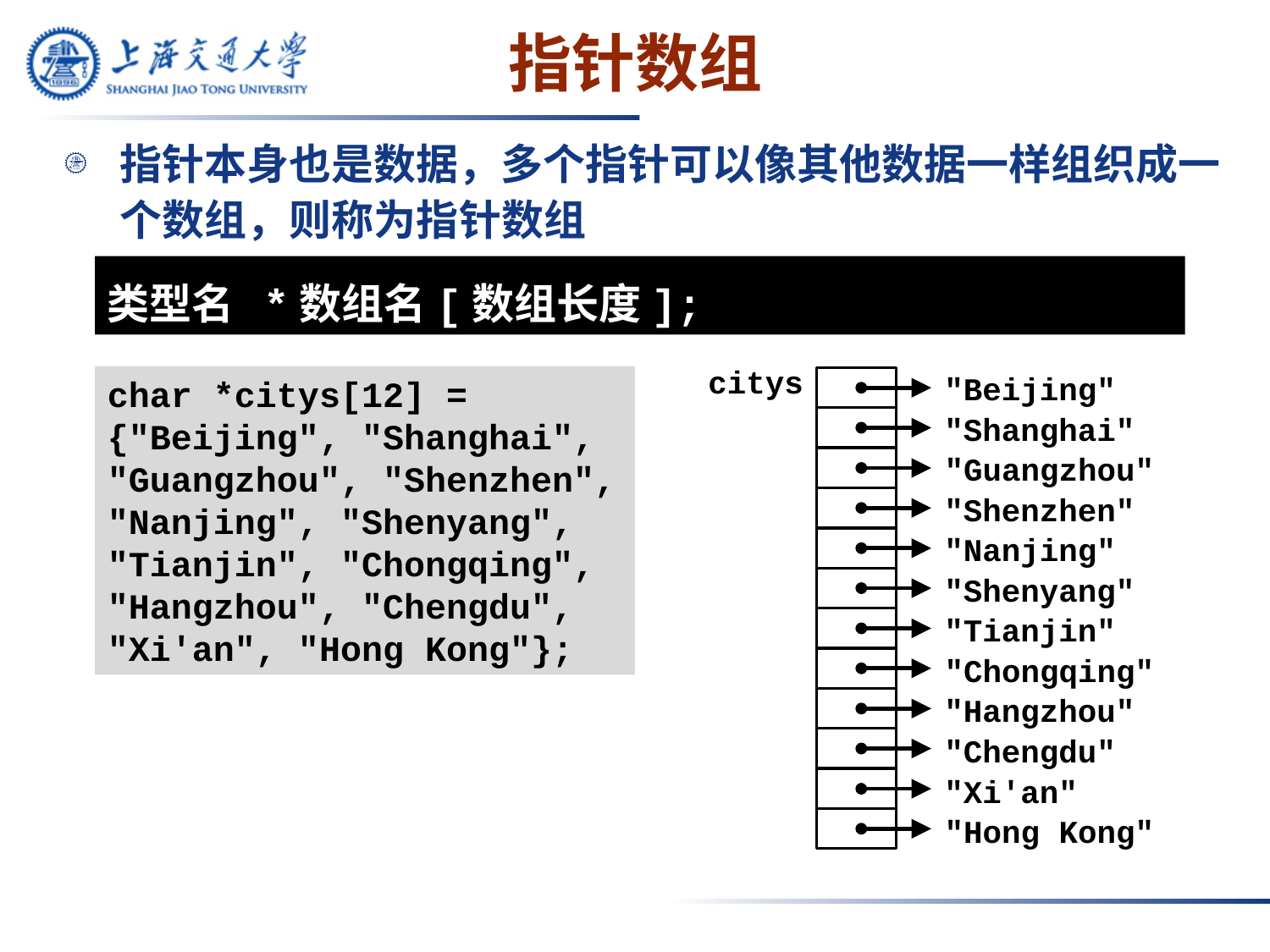

# 指针数组
指针本身也是数据，多个指针可以像其他数据一样组织成一个数组，则称为指针数组
类型名  *数组名[数组长度];
citys
"Beijing"

"Shanghai"

"Guangzhou"

"Shenzhen"

"Nanjing"

"Shenyang"

"Tianjin"

"Chongqing"

"Hangzhou"

"Chengdu"

"Xi'an"

"Hong Kong"

char *citys[12] = {"Beijing", "Shanghai", "Guangzhou", "Shenzhen", "Nanjing", "Shenyang", "Tianjin", "Chongqing", "Hangzhou", "Chengdu", "Xi'an", "Hong Kong"};